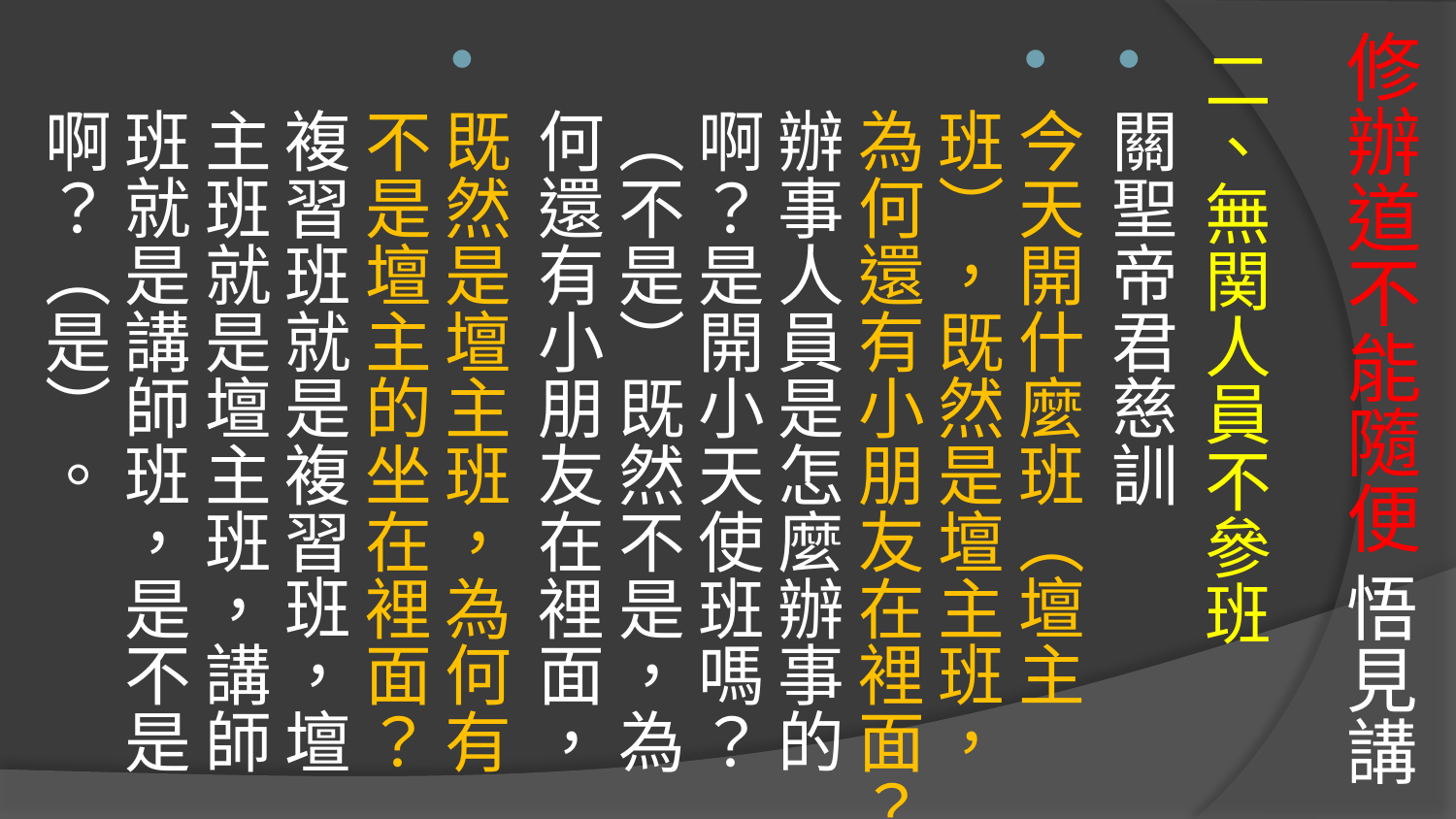

# 修辦道不能隨便 悟見講
二、無関人員不參班
關聖帝君慈訓
今天開什麼班（壇主班），既然是壇主班，為何還有小朋友在裡面？辦事人員是怎麼辦事的啊？是開小天使班嗎？（不是）既然不是，為何還有小朋友在裡面，
既然是壇主班，為何有不是壇主的坐在裡面？複習班就是複習班，壇主班就是壇主班，講師班就是講師班，是不是啊？（是）。